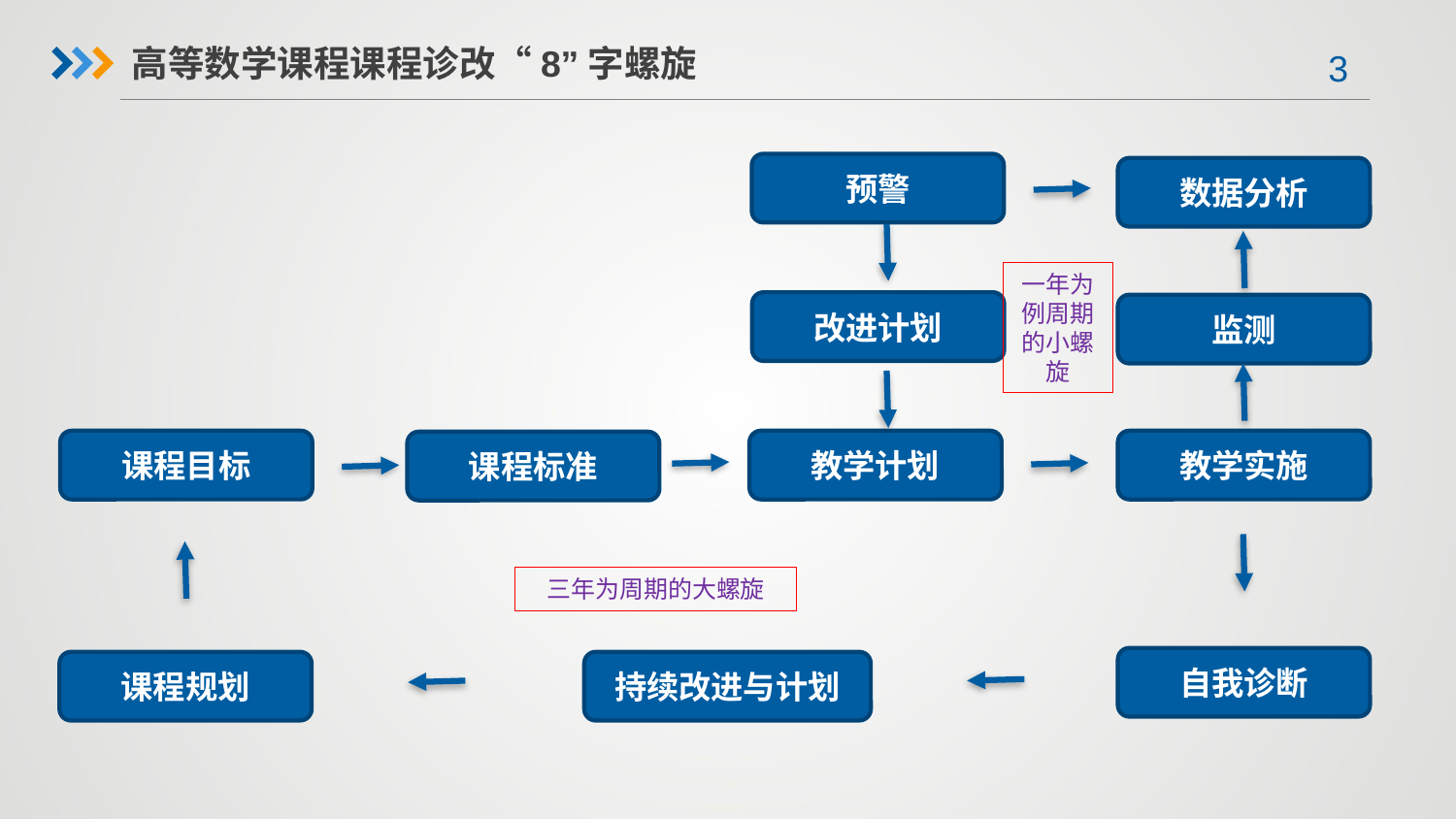

高等数学课程课程诊改“8”字螺旋
预警
数据分析
一年为例周期的小螺旋
改进计划
监测
课程目标
教学计划
教学实施
课程标准
三年为周期的大螺旋
自我诊断
课程规划
持续改进与计划